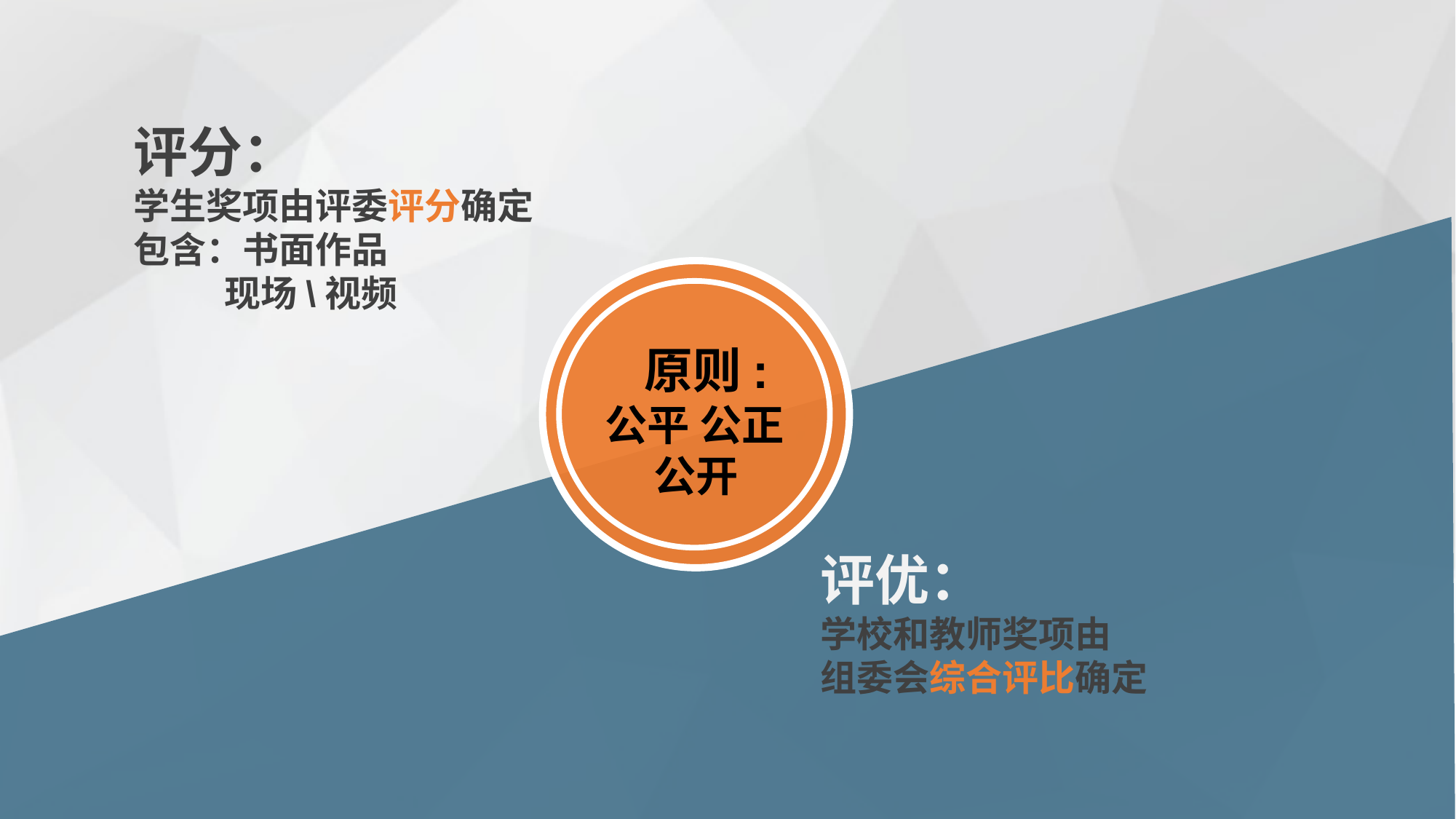

评分：
学生奖项由评委评分确定
包含：书面作品
          现场\视频

   原则:
公平 公正
    公开
评优：
学校和教师奖项由
组委会综合评比确定